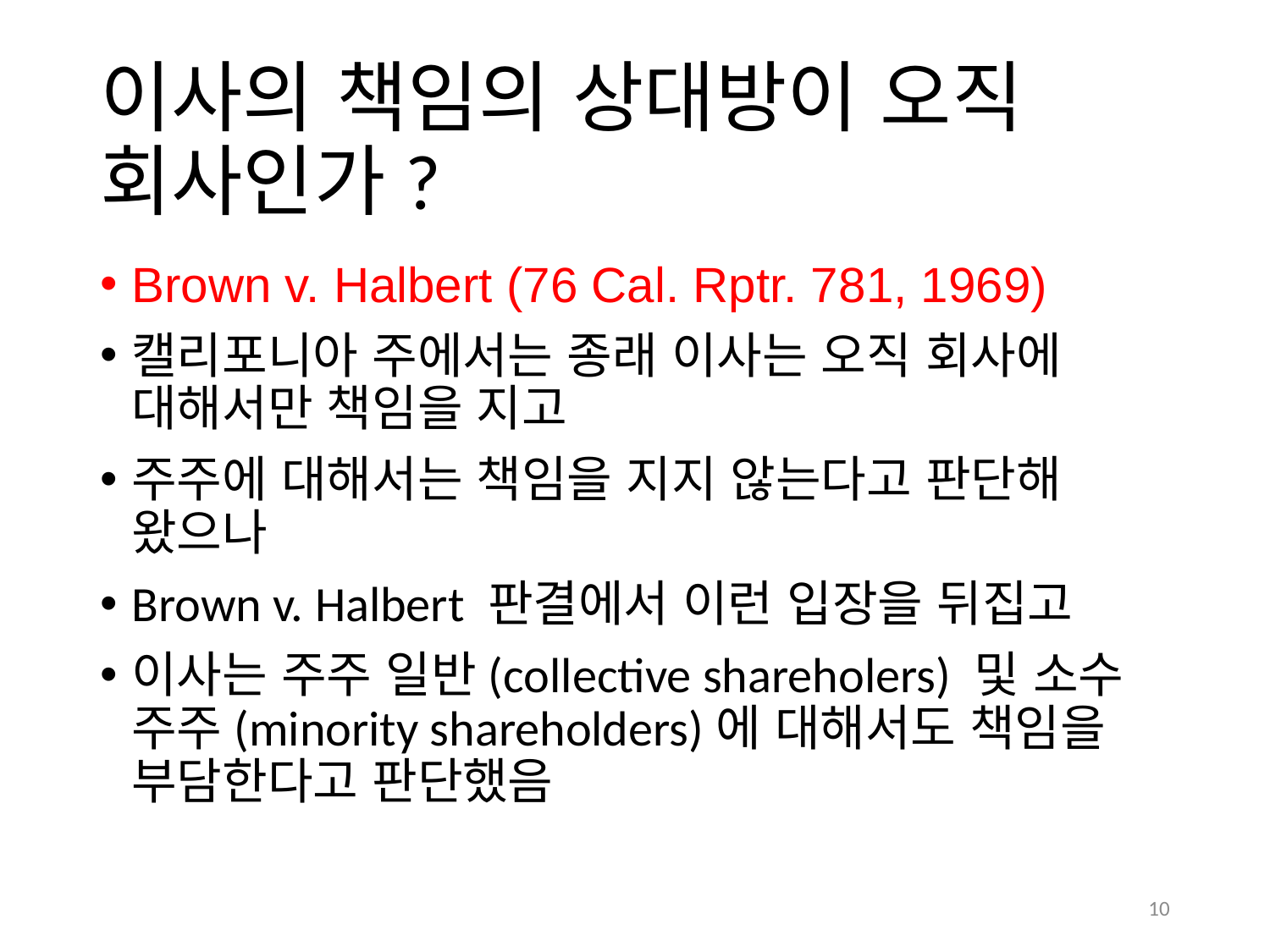

# 이사의 책임의 상대방이 오직 회사인가?
Brown v. Halbert (76 Cal. Rptr. 781, 1969)
캘리포니아 주에서는 종래 이사는 오직 회사에 대해서만 책임을 지고
주주에 대해서는 책임을 지지 않는다고 판단해 왔으나
Brown v. Halbert 판결에서 이런 입장을 뒤집고
이사는 주주 일반(collective shareholers) 및 소수 주주(minority shareholders)에 대해서도 책임을 부담한다고 판단했음
10